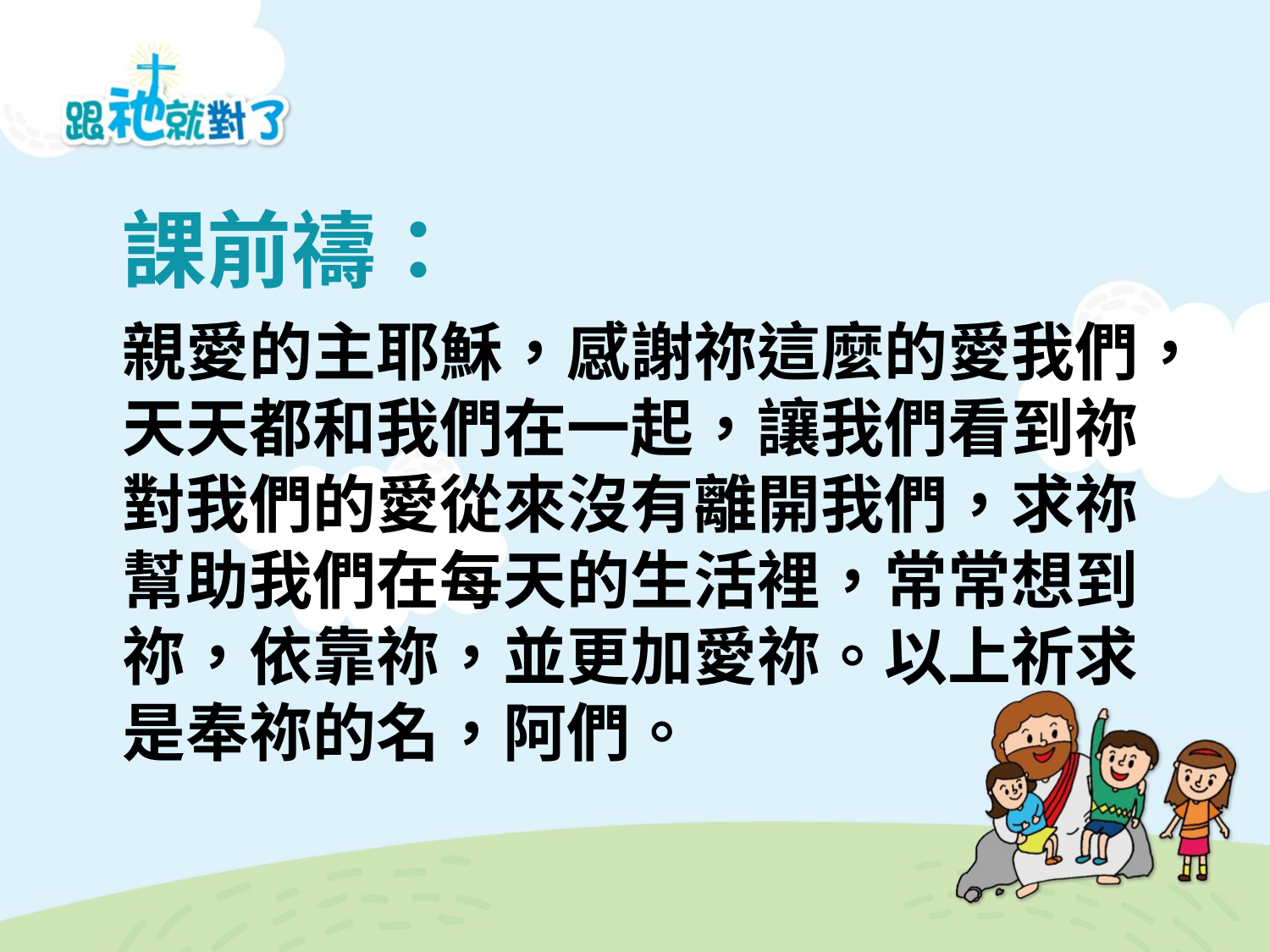

課前禱：
親愛的主耶穌，感謝祢這麼的愛我們，天天都和我們在一起，讓我們看到祢對我們的愛從來沒有離開我們，求祢幫助我們在每天的生活裡，常常想到祢，依靠祢，並更加愛祢。以上祈求是奉祢的名，阿們。